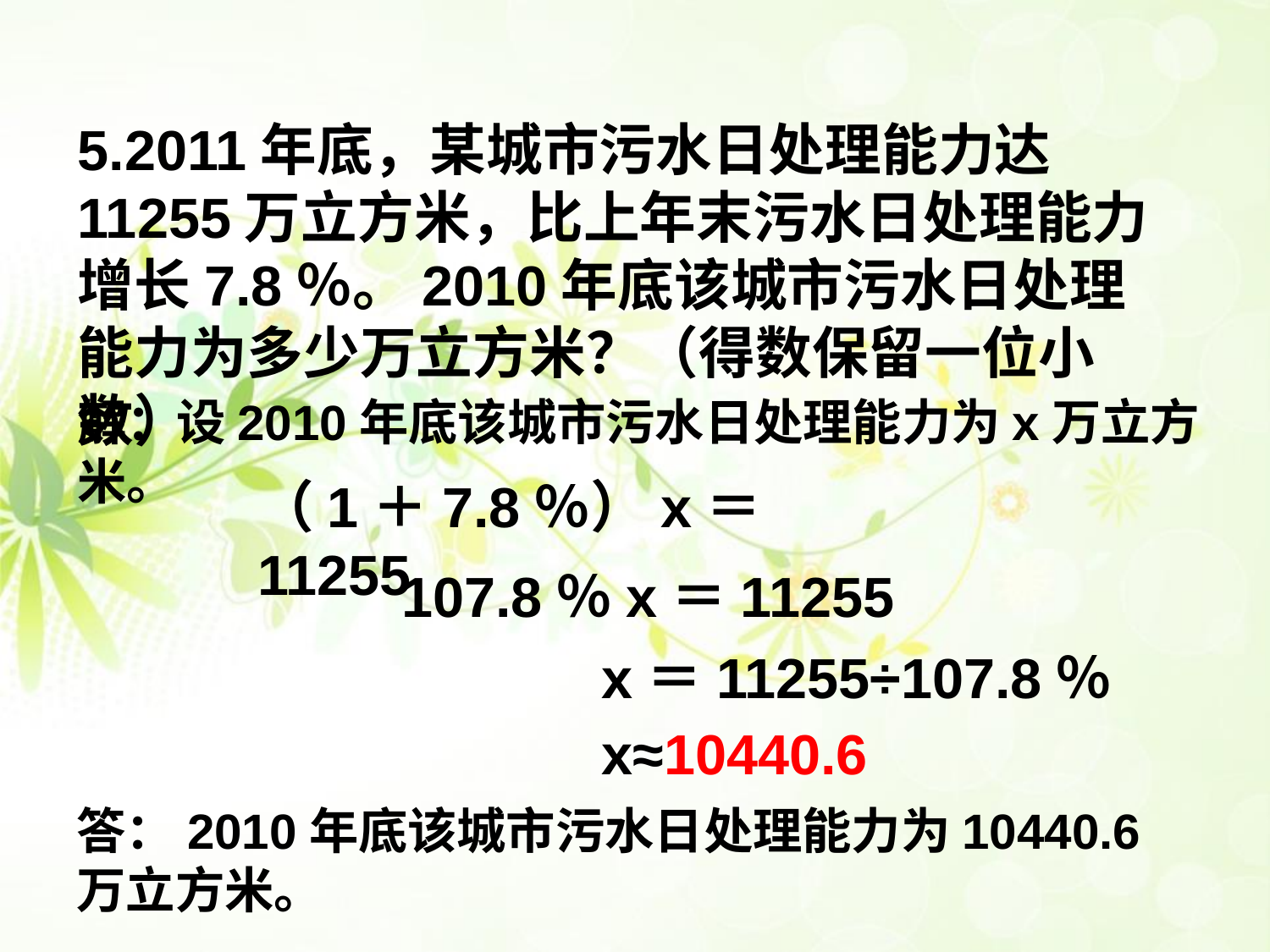

5.2011年底，某城市污水日处理能力达11255万立方米，比上年末污水日处理能力增长7.8％。2010年底该城市污水日处理能力为多少万立方米？（得数保留一位小数）
解：设2010年底该城市污水日处理能力为x万立方米。
（1＋7.8％）x＝11255
107.8％x＝11255
x＝11255÷107.8％
x≈10440.6
答：2010年底该城市污水日处理能力为10440.6万立方米。